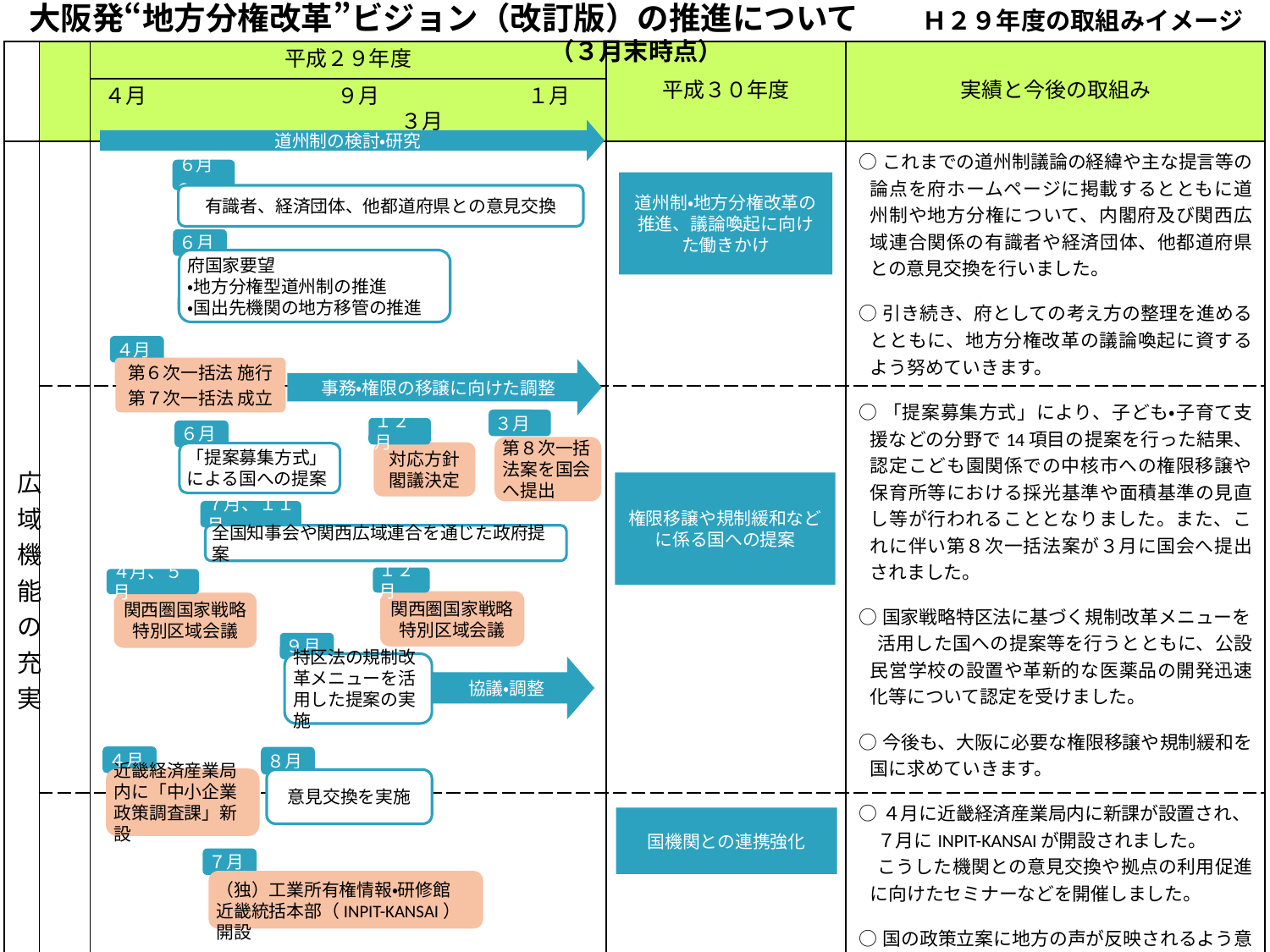

大阪発“地方分権改革”ビジョン（改訂版）の推進について　　Ｈ２９年度の取組みイメージ（３月末時点）
|  |  | 平成２９年度 | 平成３０年度 | 実績と今後の取組み |
| --- | --- | --- | --- | --- |
|  |  | ４月　　　　　　　　　９月　　　　　　　１月　　　　　　　　３月 |  |  |
| 広域機能の充実 | 道州の姿の検討・研究 国への働きかけ |  |  | ○これまでの道州制議論の経緯や主な提言等の論点を府ホームページに掲載するとともに道州制や地方分権について、内閣府及び関西広域連合関係の有識者や経済団体、他都道府県との意見交換を行いました。 ○引き続き、府としての考え方の整理を進めるとともに、地方分権改革の議論喚起に資するよう努めていきます。 |
|  | 大阪自らの改革を推進力とした取組み （国からの権限移譲等） |  |  | ○「提案募集方式」により、子ども・子育て支援などの分野で14項目の提案を行った結果、認定こども園関係での中核市への権限移譲や保育所等における採光基準や面積基準の見直し等が行われることとなりました。また、これに伴い第８次一括法案が３月に国会へ提出されました。 ○国家戦略特区法に基づく規制改革メニューを 　活用した国への提案等を行うとともに、公設民営学校の設置や革新的な医薬品の開発迅速化等について認定を受けました。 ○今後も、大阪に必要な権限移譲や規制緩和を国に求めていきます。 |
|  | 国機関の拠点性向上、 連携強化 |  |  | ○４月に近畿経済産業局内に新課が設置され、 　７月にINPIT-KANSAIが開設されました。 　こうした機関との意見交換や拠点の利用促進に向けたセミナーなどを開催しました。 ○国の政策立案に地方の声が反映されるよう意見交換の実施・拡充を図るなど、国機関の拠点性向上に資するよう、連携強化を図っていきます。 |
道州制の検討・研究
６月～
有識者、経済団体、他都道府県との意見交換
道州制・地方分権改革の推進、議論喚起に向けた働きかけ
６月
府国家要望
・地方分権型道州制の推進
・国出先機関の地方移管の推進
４月
第６次一括法 施行
事務・権限の移譲に向けた調整
第７次一括法 成立
３月
第８次一括法案を国会へ提出
１２月
対応方針
閣議決定
６月
「提案募集方式」
による国への提案
権限移譲や規制緩和などに係る国への提案
７月、１１月
全国知事会や関西広域連合を通じた政府提案
１２月
関西圏国家戦略特別区域会議
４月、５月
関西圏国家戦略特別区域会議
９月
特区法の規制改革メニューを活用した提案の実施
協議・調整
４月
近畿経済産業局内に「中小企業政策調査課」新設
８月
意見交換を実施
国機関との連携強化
７月
（独）工業所有権情報・研修館
近畿統括本部（INPIT-KANSAI）開設